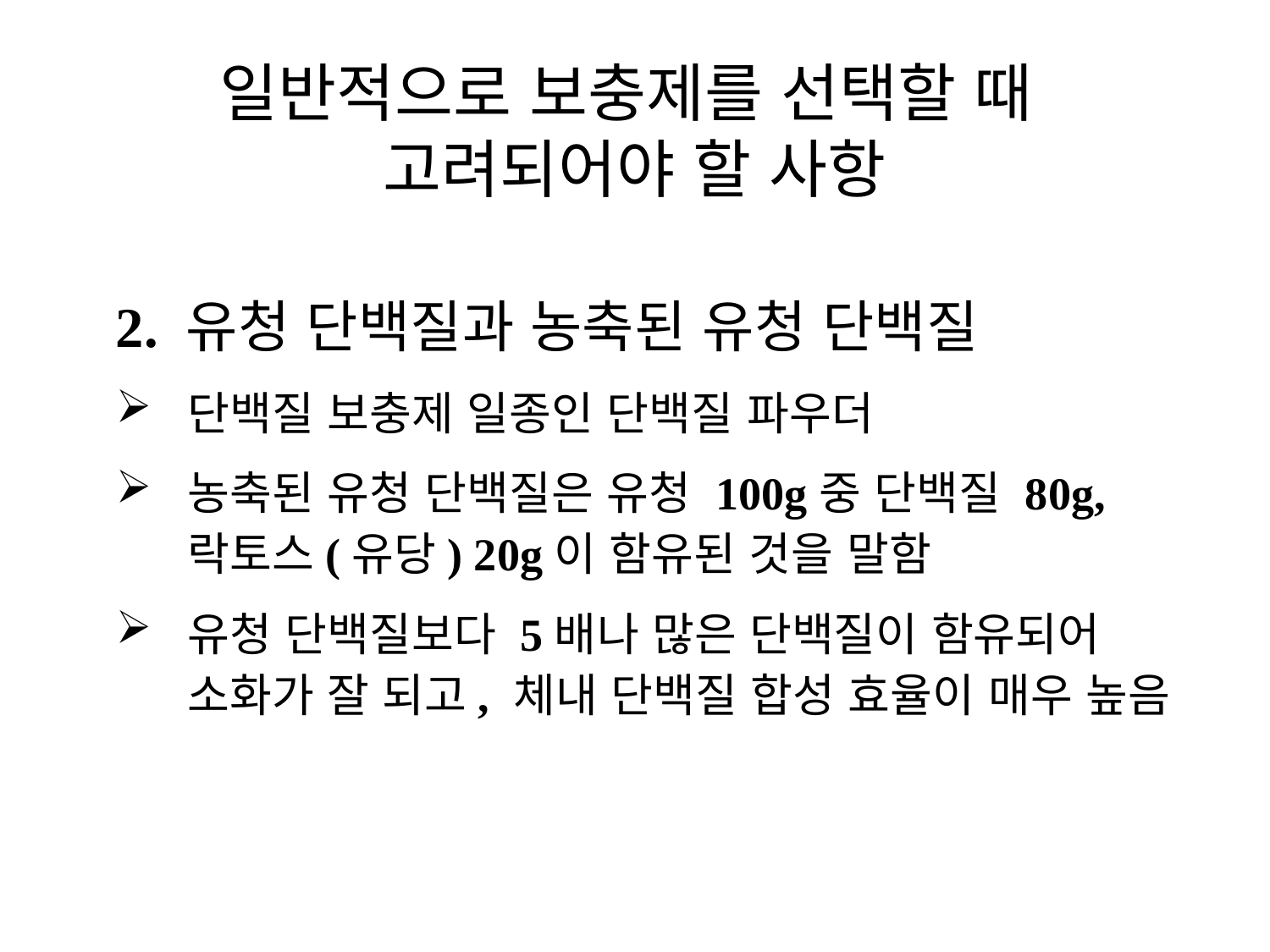

# 일반적으로 보충제를 선택할 때 고려되어야 할 사항
2. 유청 단백질과 농축된 유청 단백질
단백질 보충제 일종인 단백질 파우더
농축된 유청 단백질은 유청 100g중 단백질 80g, 락토스(유당) 20g이 함유된 것을 말함
유청 단백질보다 5배나 많은 단백질이 함유되어 소화가 잘 되고, 체내 단백질 합성 효율이 매우 높음